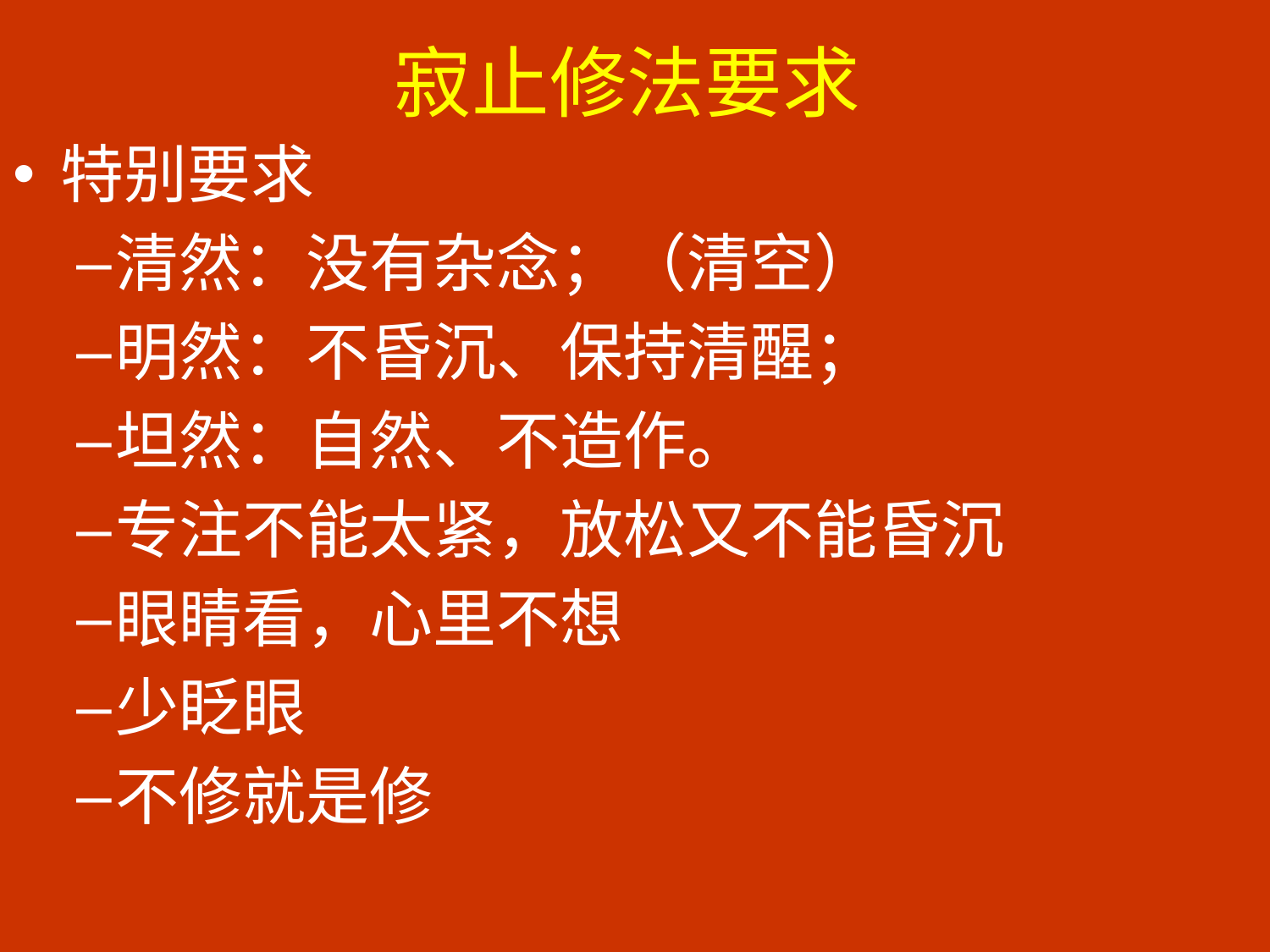

# 寂止修法要求
特别要求
清然：没有杂念；（清空）
明然：不昏沉、保持清醒；
坦然：自然、不造作。
专注不能太紧，放松又不能昏沉
眼睛看，心里不想
少眨眼
不修就是修